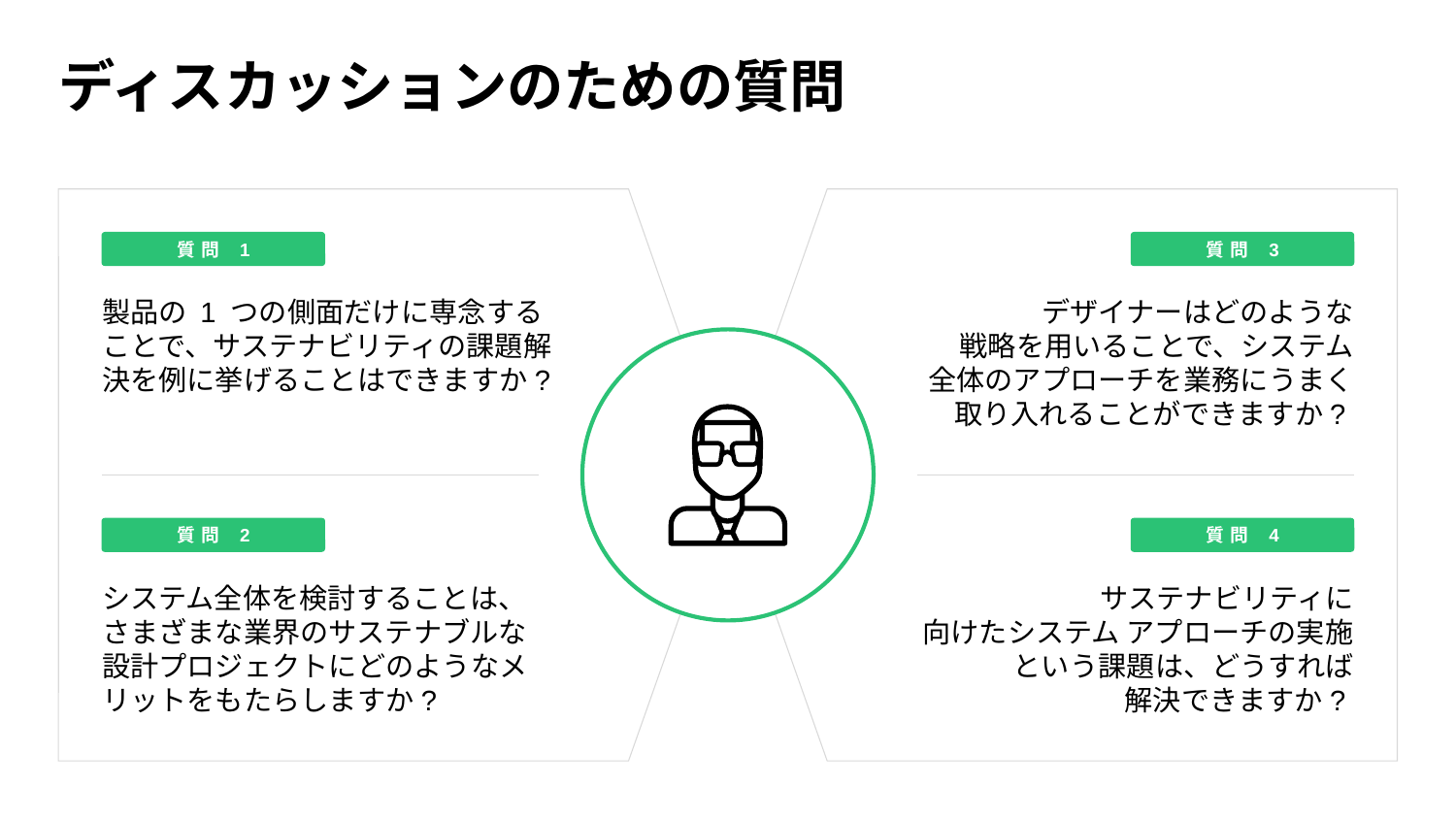

# ディスカッションのための質問

質問 1
質問 3
製品の 1 つの側面だけに専念することで、サステナビリティの課題解決を例に挙げることはできますか?
デザイナーはどのような
戦略を用いることで、システム
全体のアプローチを業務にうまく取り入れることができますか?

質問 2
質問 4
システム全体を検討することは、さまざまな業界のサステナブルな設計プロジェクトにどのようなメリットをもたらしますか?
サステナビリティに
向けたシステム アプローチの実施という課題は、どうすれば
解決できますか?